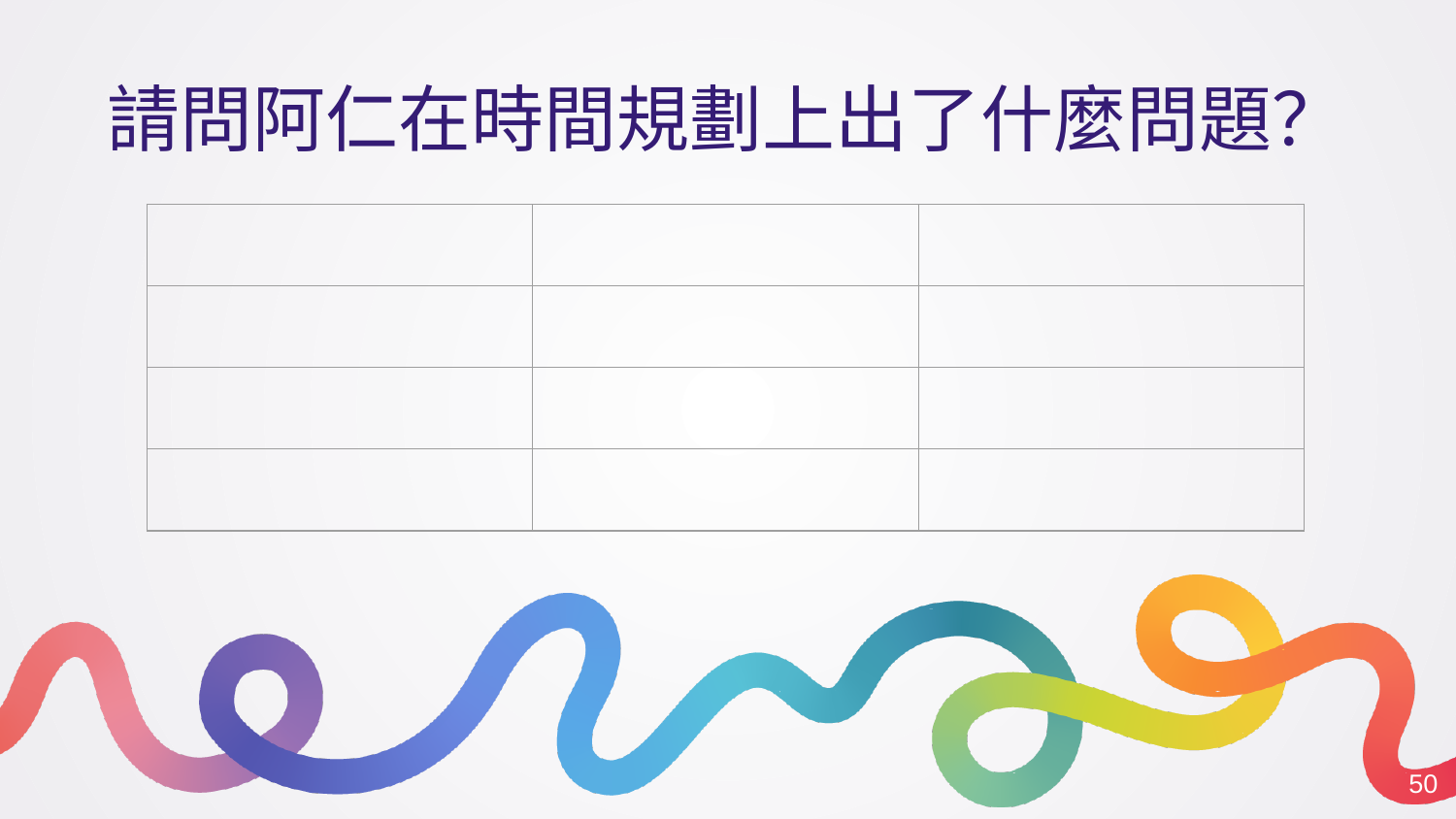

# 請問阿仁在時間規劃上出了什麼問題？
|  |  |  |
| --- | --- | --- |
|  |  |  |
|  |  |  |
|  |  |  |
50